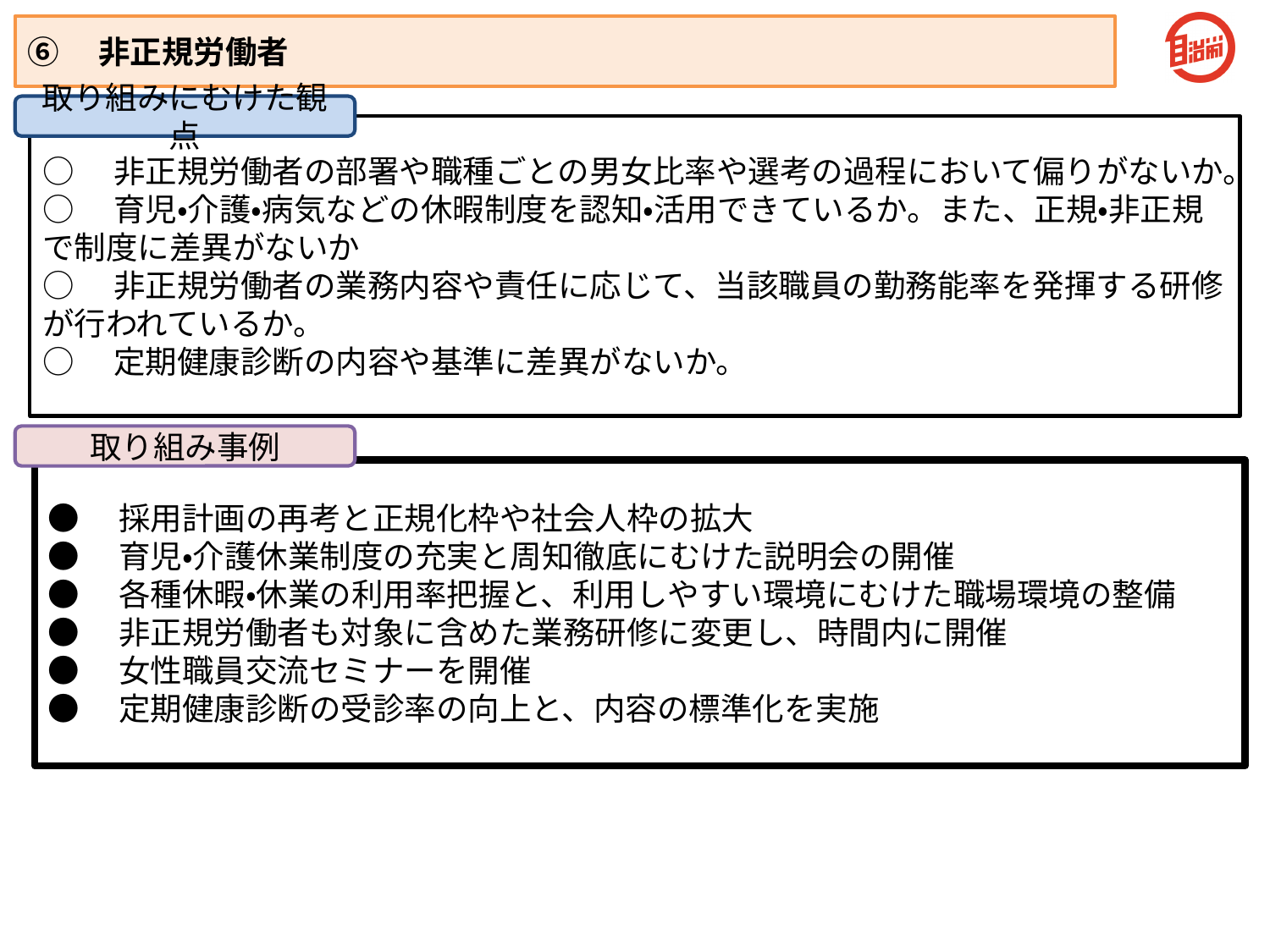

⑥　非正規労働者
取り組みにむけた観点
○　非正規労働者の部署や職種ごとの男女比率や選考の過程において偏りがないか。
○　育児・介護・病気などの休暇制度を認知・活用できているか。また、正規・非正規で制度に差異がないか
○　非正規労働者の業務内容や責任に応じて、当該職員の勤務能率を発揮する研修が行われているか。
○　定期健康診断の内容や基準に差異がないか。
取り組み事例
●　採用計画の再考と正規化枠や社会人枠の拡大
●　育児・介護休業制度の充実と周知徹底にむけた説明会の開催
●　各種休暇・休業の利用率把握と、利用しやすい環境にむけた職場環境の整備
●　非正規労働者も対象に含めた業務研修に変更し、時間内に開催
●　女性職員交流セミナーを開催
●　定期健康診断の受診率の向上と、内容の標準化を実施